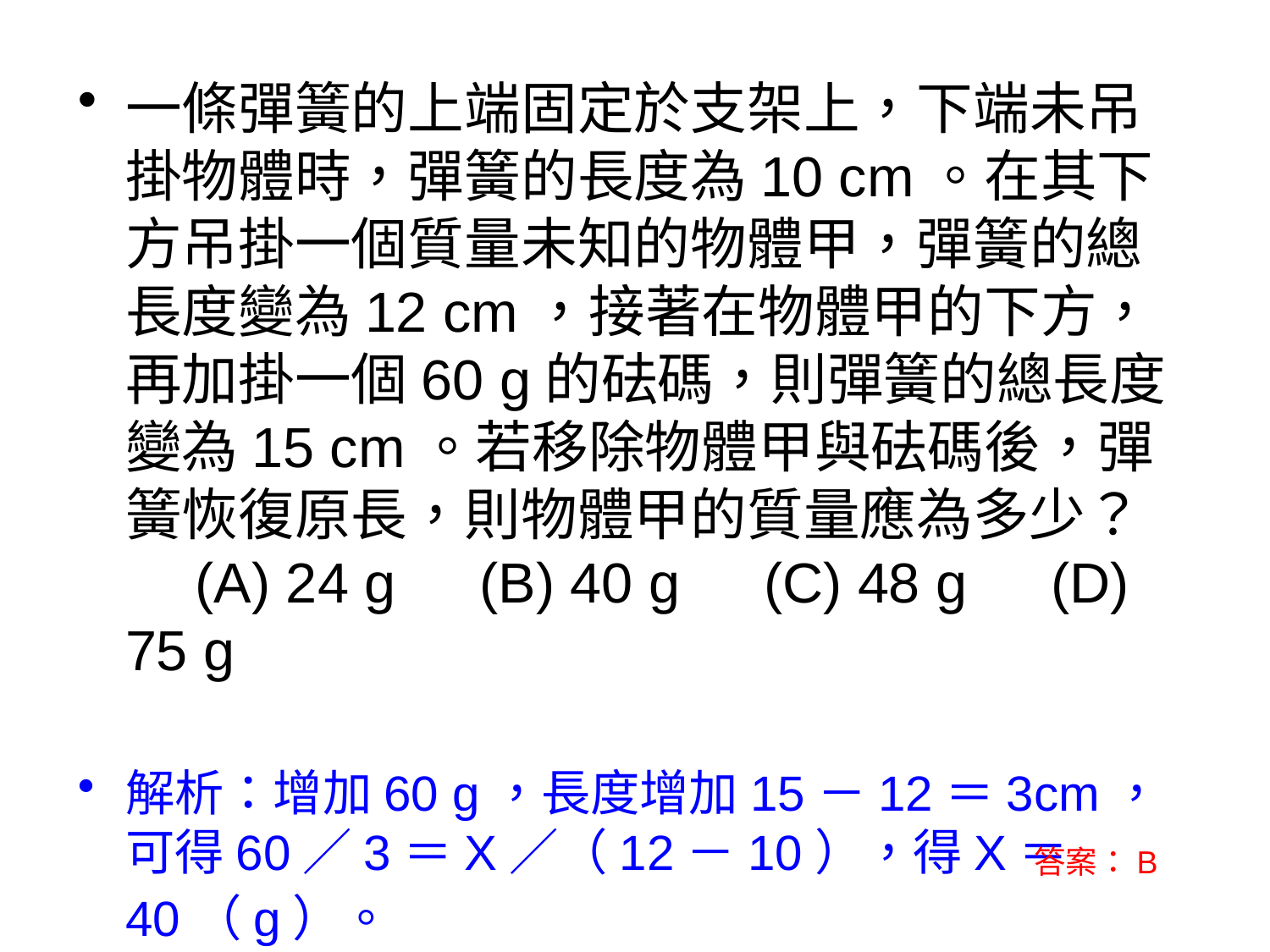

一條彈簧的上端固定於支架上，下端未吊掛物體時，彈簧的長度為10 cm。在其下方吊掛一個質量未知的物體甲，彈簧的總長度變為12 cm，接著在物體甲的下方，再加掛一個60 g的砝碼，則彈簧的總長度變為15 cm。若移除物體甲與砝碼後，彈簧恢復原長，則物體甲的質量應為多少？　(A) 24 g　(B) 40 g　(C) 48 g　(D) 75 g

解析：增加60 g，長度增加15－12＝3cm，可得60／3＝X／（12－10），得X＝40（g）。
答案：B